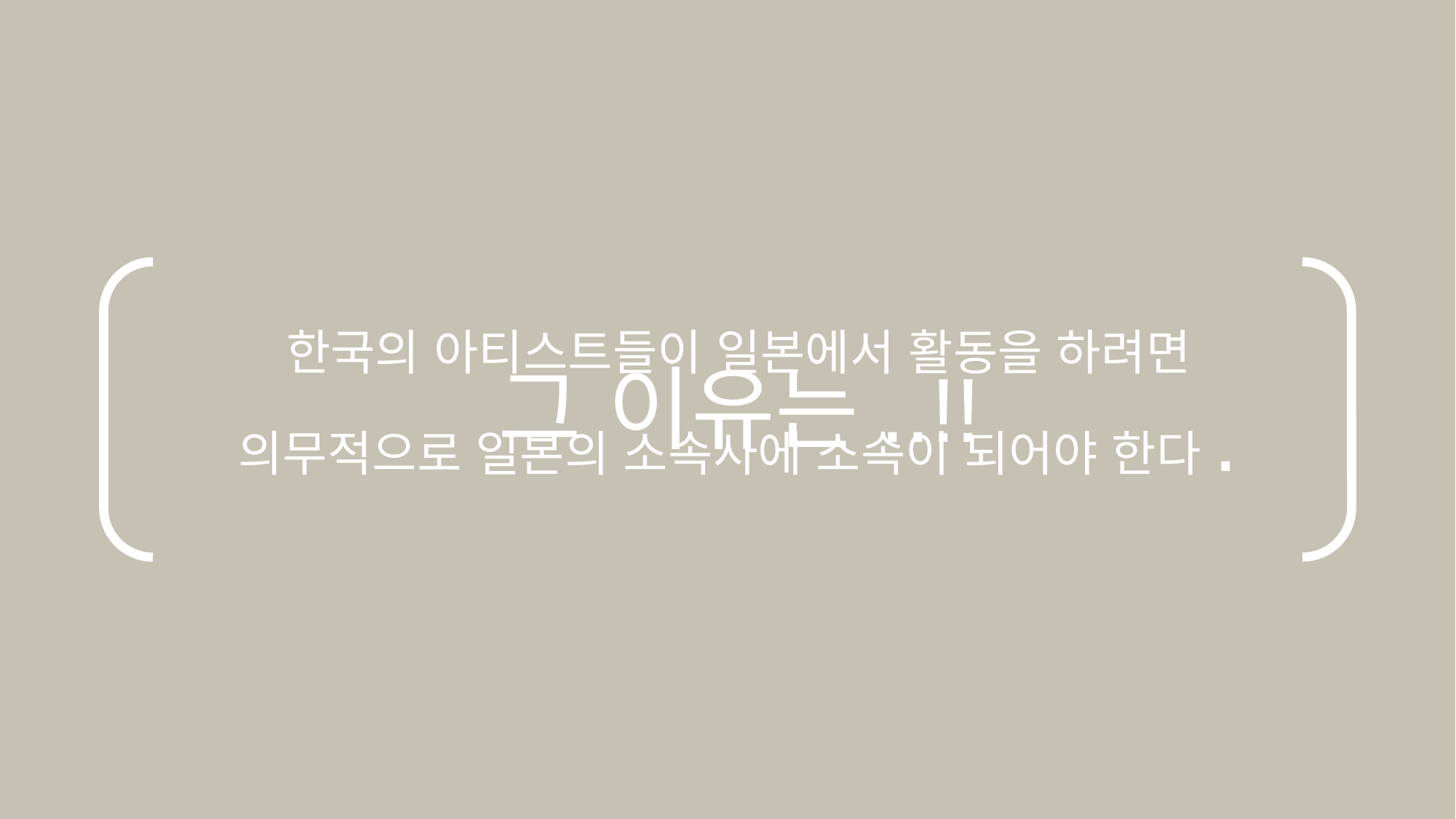

한국의 아티스트들이 일본에서 활동을 하려면
의무적으로 일본의 소속사에 소속이 되어야 한다.
그 이유는..!!